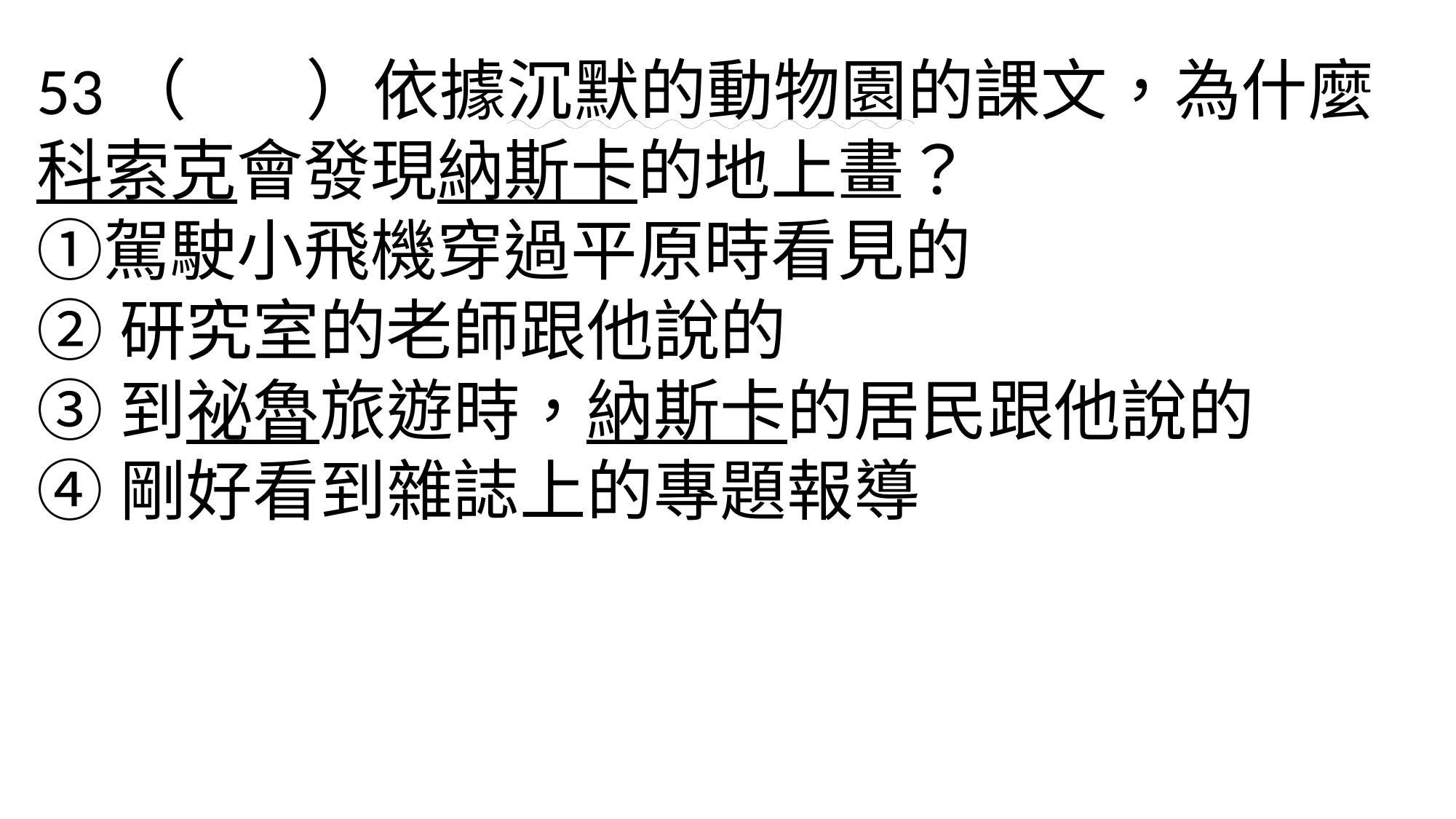

53（        ）依據沉默的動物園的課文，為什麼科索克會發現納斯卡的地上畫？　
①駕駛小飛機穿過平原時看見的
②研究室的老師跟他說的
③到祕魯旅遊時，納斯卡的居民跟他說的
④剛好看到雜誌上的專題報導